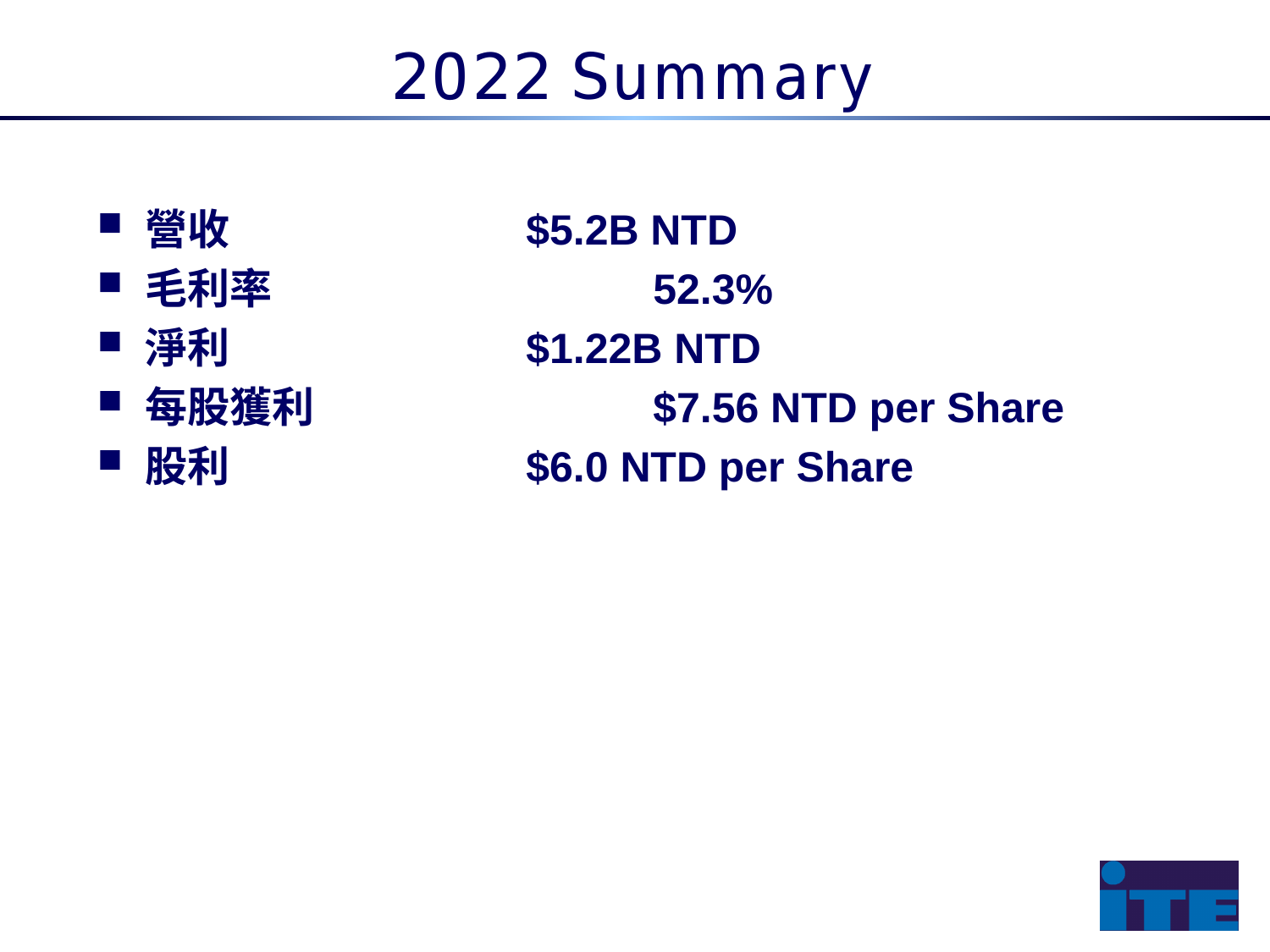

# 2022 Summary
營收			$5.2B NTD
毛利率			52.3%
淨利			$1.22B NTD
每股獲利			$7.56 NTD per Share
股利			$6.0 NTD per Share